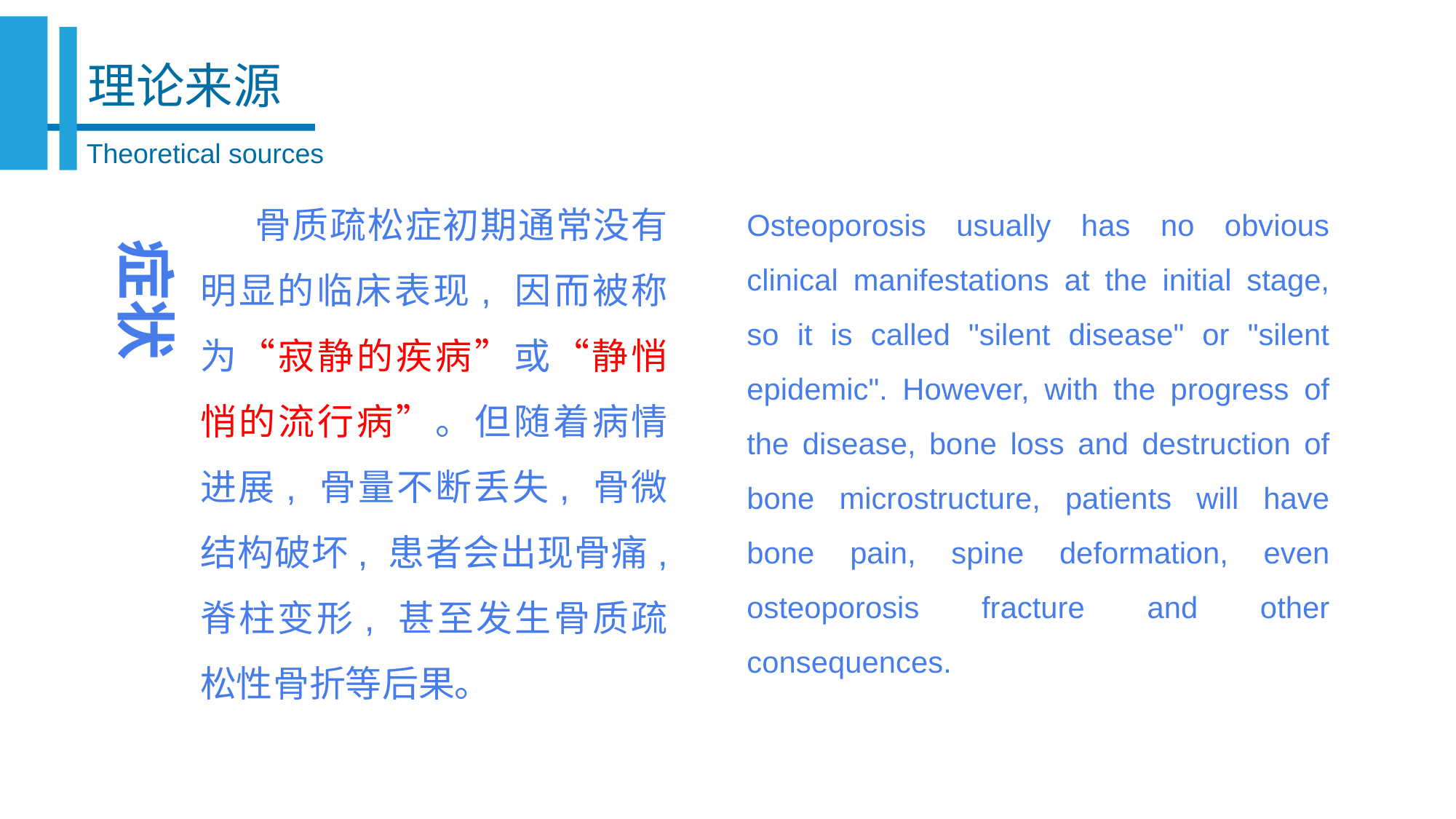

理论来源
Theoretical sources
骨质疏松症初期通常没有明显的临床表现, 因而被称为“寂静的疾病”或“静悄悄的流行病”。但随着病情进展, 骨量不断丢失, 骨微结构破坏, 患者会出现骨痛, 脊柱变形, 甚至发生骨质疏松性骨折等后果。
Osteoporosis usually has no obvious clinical manifestations at the initial stage, so it is called "silent disease" or "silent epidemic". However, with the progress of the disease, bone loss and destruction of bone microstructure, patients will have bone pain, spine deformation, even osteoporosis fracture and other consequences.
症状